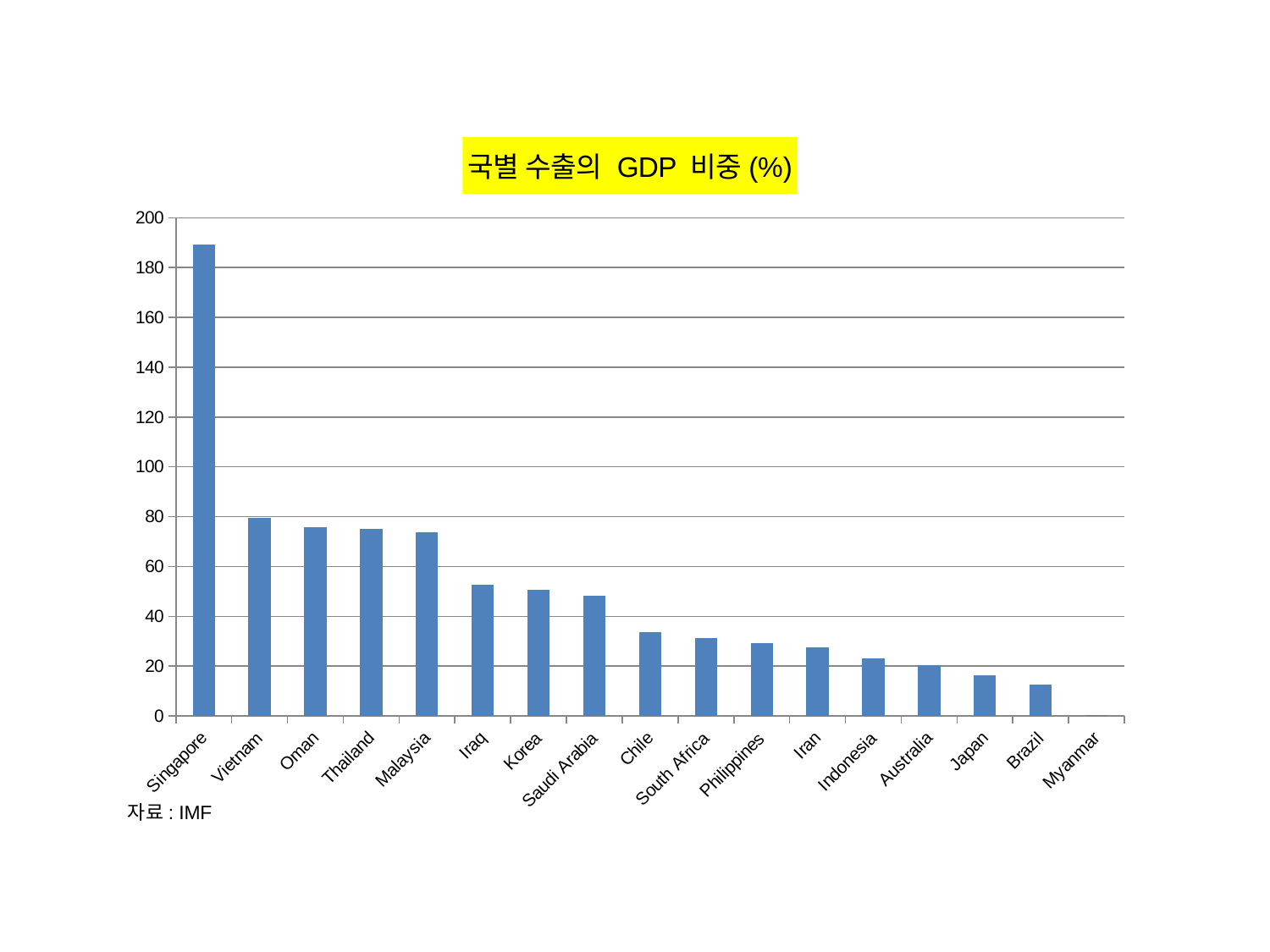

### Chart: 국별 수출의 GDP 비중(%)

| Category | 국별 수출의 GDP 비중(%) |
|---|---|
| Singapore | 189.2 |
| Vietnam | 79.4 |
| Oman | 75.9 |
| Thailand | 75.0 |
| Malaysia | 73.8 |
| Iraq | 52.7 |
| Korea | 50.6 |
| Saudi Arabia | 48.3 |
| Chile | 33.800000000000004 |
| South Africa | 31.1 |
| Philippines | 29.1 |
| Iran | 27.6 |
| Indonesia | 23.1 |
| Australia | 20.5 |
| Japan | 16.2 |
| Brazil | 12.6 |
| Myanmar | 0.1800000000000001 |